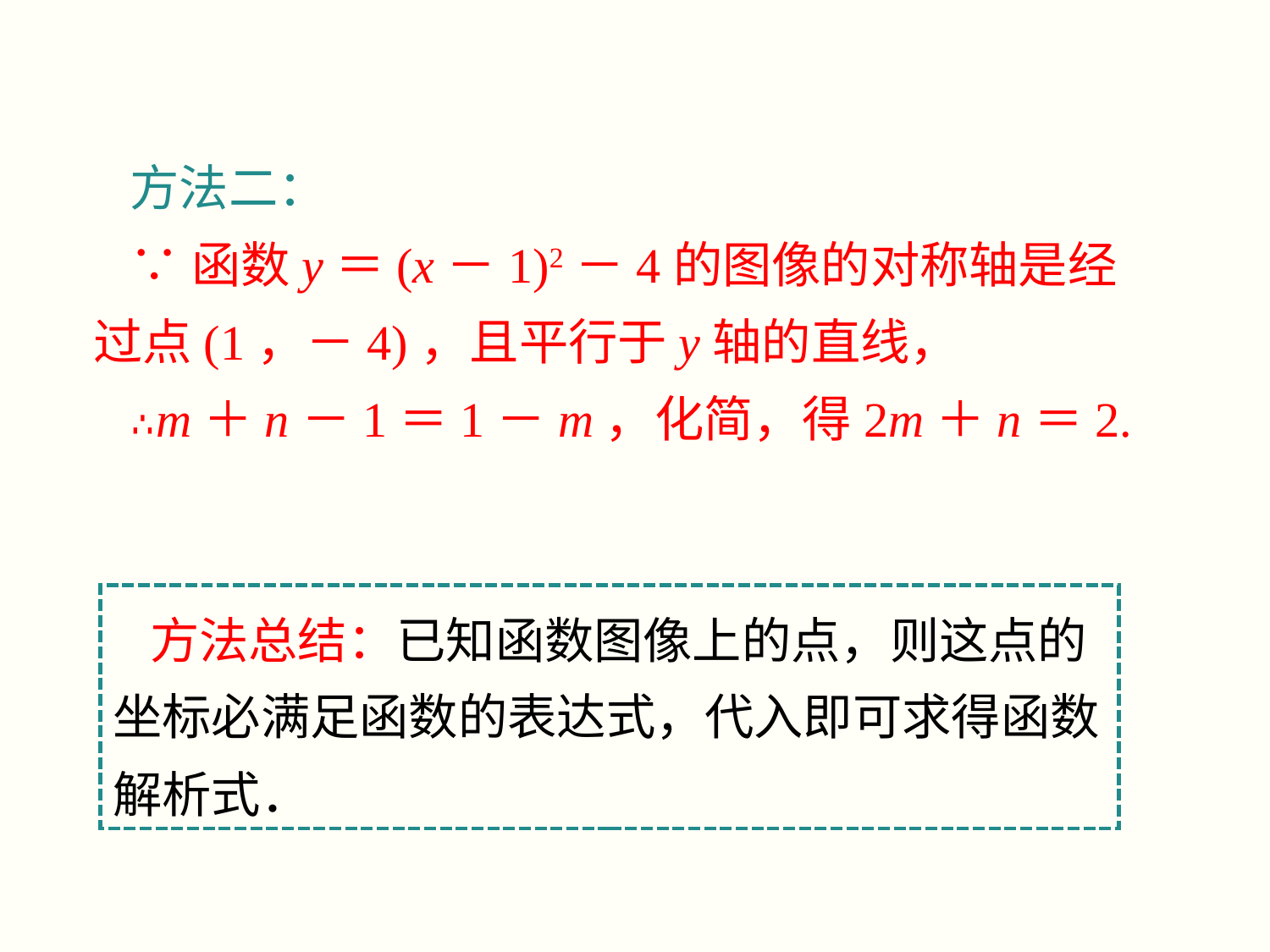

方法二：
∵函数y＝(x－1)2－4的图像的对称轴是经过点(1，－4)，且平行于y轴的直线，
∴m＋n－1＝1－m，化简，得2m＋n＝2.
方法总结：已知函数图像上的点，则这点的坐标必满足函数的表达式，代入即可求得函数解析式．